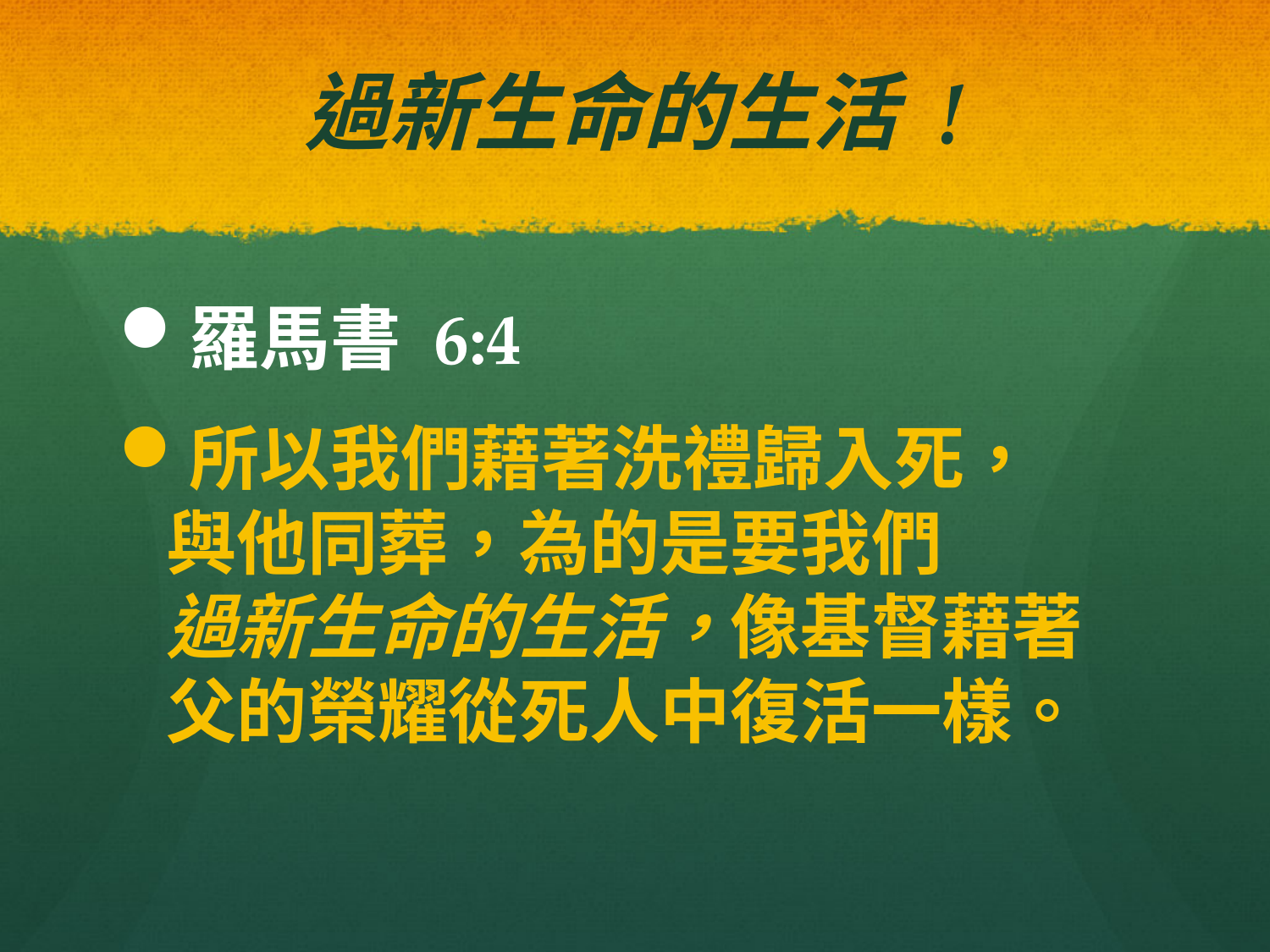

# 過新生命的生活 !
羅馬書 6:4
所以我們藉著洗禮歸入死，    與他同葬，為的是要我們         過新生命的生活，像基督藉著父的榮耀從死人中復活一樣。